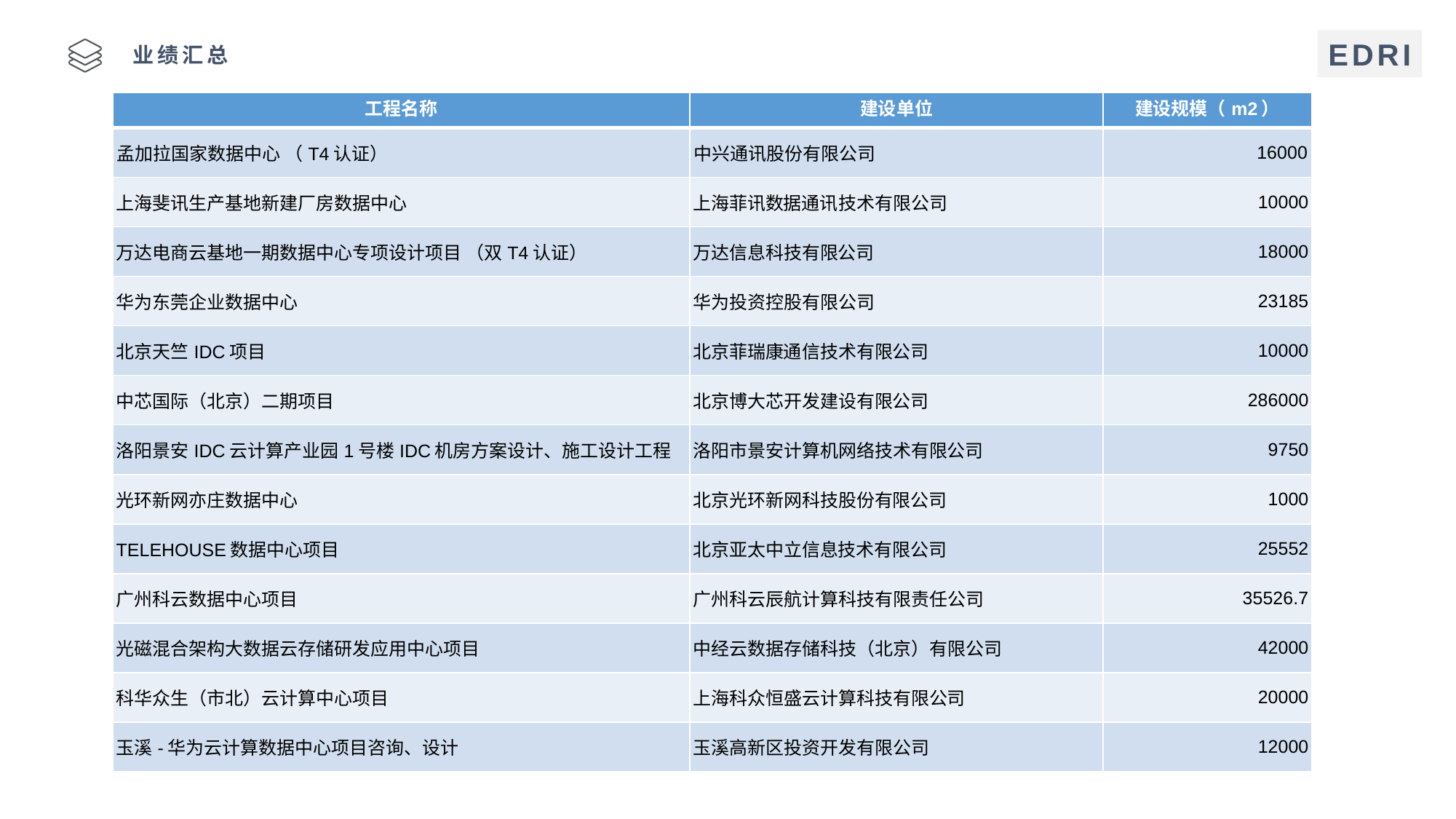

EDRI
业绩汇总

| 工程名称 | 建设单位 | 建设规模（m2） |
| --- | --- | --- |
| 孟加拉国家数据中心 （T4认证） | 中兴通讯股份有限公司 | 16000 |
| 上海斐讯生产基地新建厂房数据中心 | 上海菲讯数据通讯技术有限公司 | 10000 |
| 万达电商云基地一期数据中心专项设计项目 （双T4认证） | 万达信息科技有限公司 | 18000 |
| 华为东莞企业数据中心 | 华为投资控股有限公司 | 23185 |
| 北京天竺IDC项目 | 北京菲瑞康通信技术有限公司 | 10000 |
| 中芯国际（北京）二期项目 | 北京博大芯开发建设有限公司 | 286000 |
| 洛阳景安IDC云计算产业园1号楼IDC机房方案设计、施工设计工程 | 洛阳市景安计算机网络技术有限公司 | 9750 |
| 光环新网亦庄数据中心 | 北京光环新网科技股份有限公司 | 1000 |
| TELEHOUSE数据中心项目 | 北京亚太中立信息技术有限公司 | 25552 |
| 广州科云数据中心项目 | 广州科云辰航计算科技有限责任公司 | 35526.7 |
| 光磁混合架构大数据云存储研发应用中心项目 | 中经云数据存储科技（北京）有限公司 | 42000 |
| 科华众生（市北）云计算中心项目 | 上海科众恒盛云计算科技有限公司 | 20000 |
| 玉溪-华为云计算数据中心项目咨询、设计 | 玉溪高新区投资开发有限公司 | 12000 |